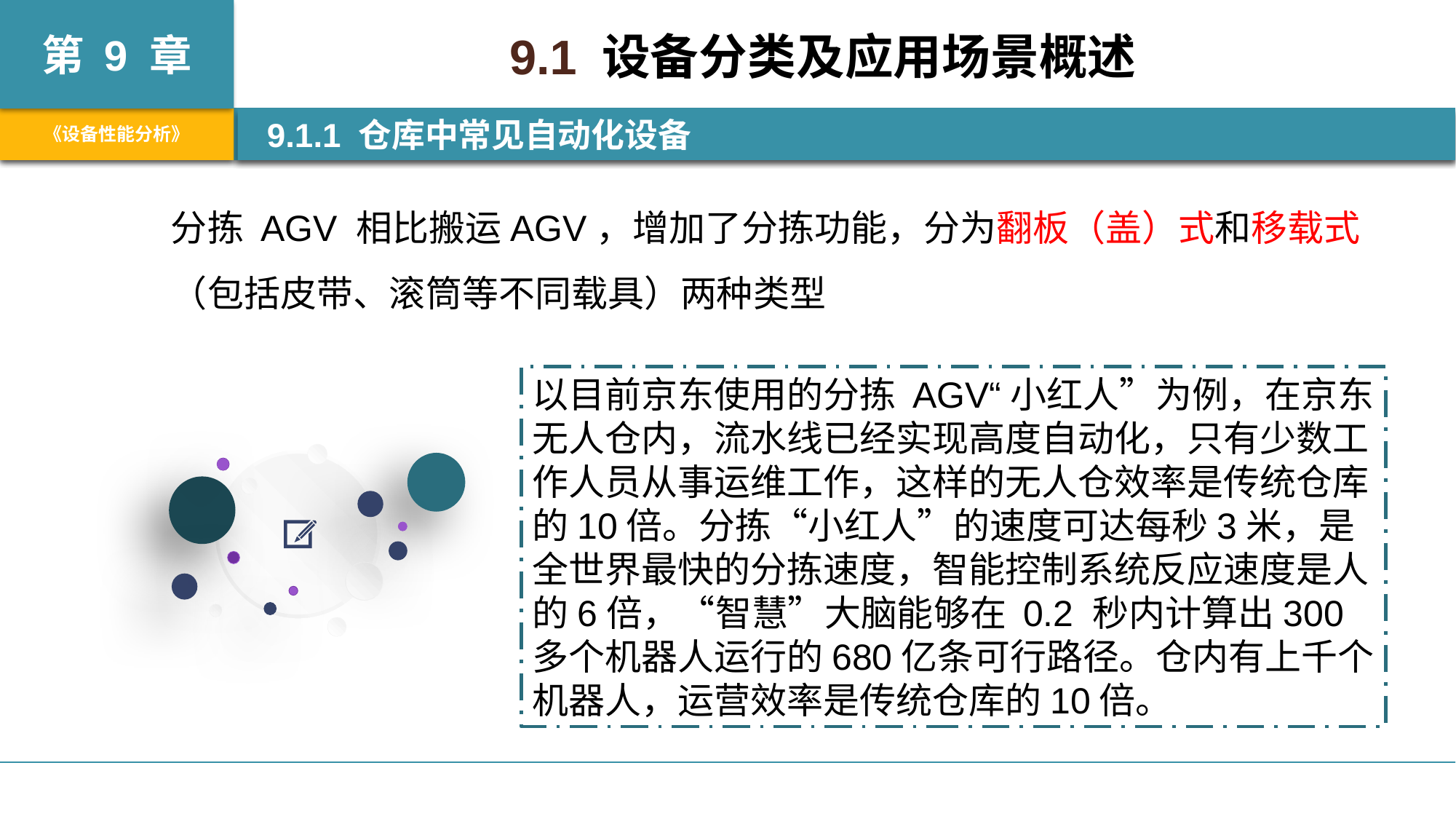

9.1 设备分类及应用场景概述
  9.1.1 仓库中常见自动化设备
分拣 AGV 相比搬运AGV，增加了分拣功能，分为翻板（盖）式和移载式（包括皮带、滚筒等不同载具）两种类型
以目前京东使用的分拣 AGV“小红人”为例，在京东无人仓内，流水线已经实现高度自动化，只有少数工作人员从事运维工作，这样的无人仓效率是传统仓库的10倍。分拣“小红人”的速度可达每秒3米，是全世界最快的分拣速度，智能控制系统反应速度是人的6倍，“智慧”大脑能够在 0.2 秒内计算出300多个机器人运行的680亿条可行路径。仓内有上千个机器人，运营效率是传统仓库的10倍。